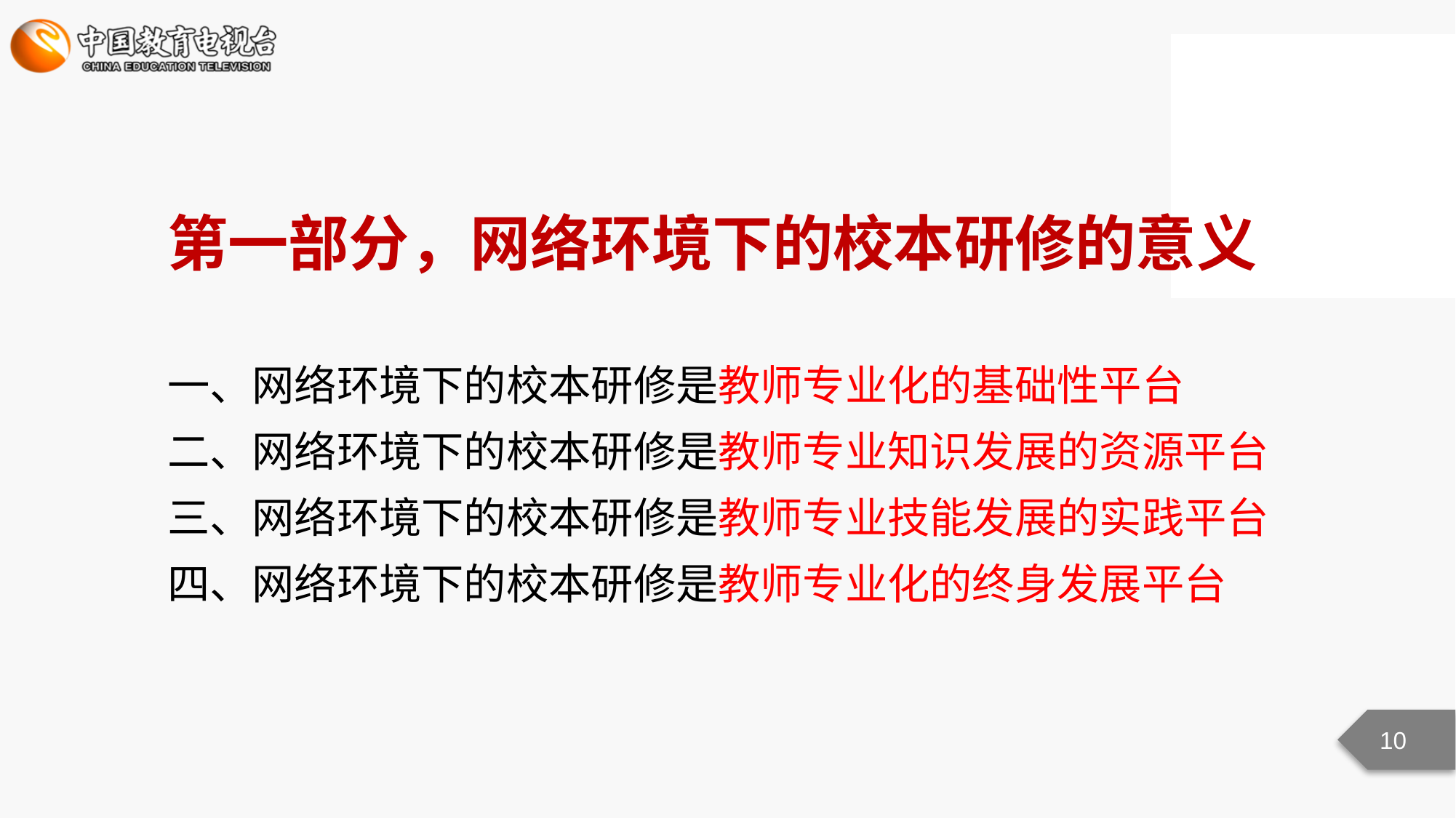

第一部分，网络环境下的校本研修的意义

一、网络环境下的校本研修是教师专业化的基础性平台
二、网络环境下的校本研修是教师专业知识发展的资源平台
三、网络环境下的校本研修是教师专业技能发展的实践平台
四、网络环境下的校本研修是教师专业化的终身发展平台